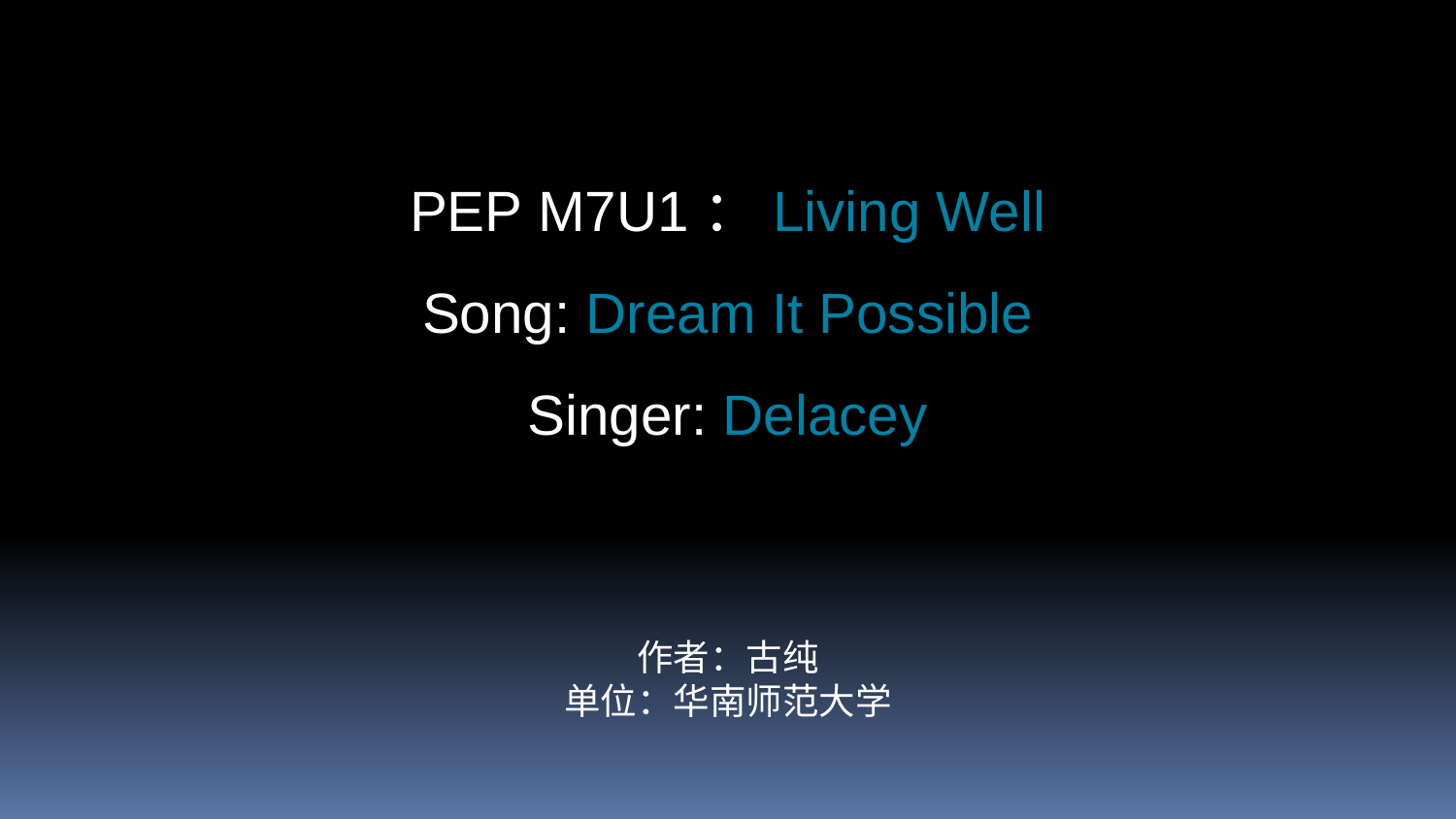

PEP M7U1：Living Well
Song: Dream It Possible
Singer: Delacey
作者：古纯
单位：华南师范大学